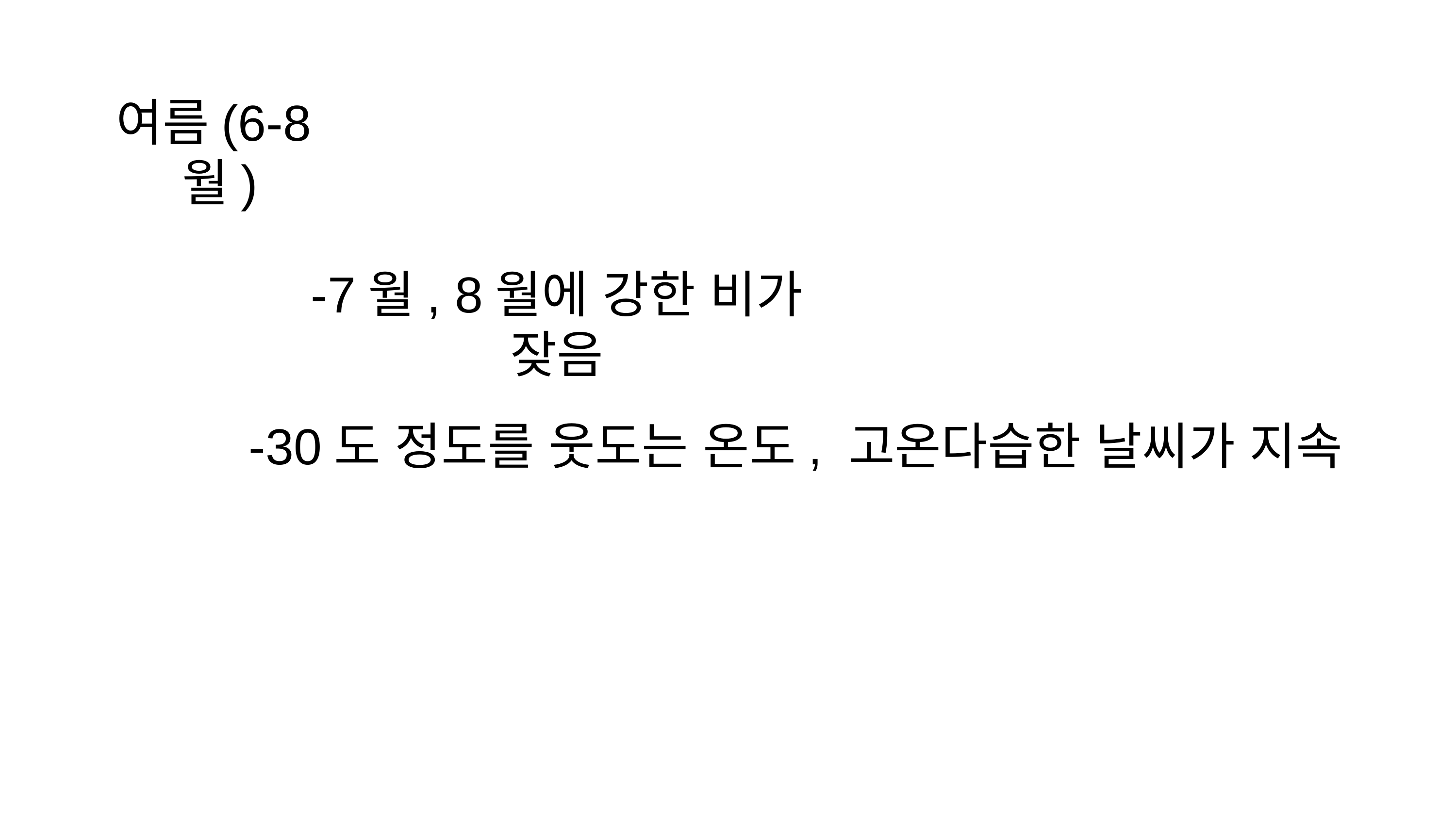

여름(6-8월)
-7월, 8월에 강한 비가 잦음
-30도 정도를 웃도는 온도, 고온다습한 날씨가 지속